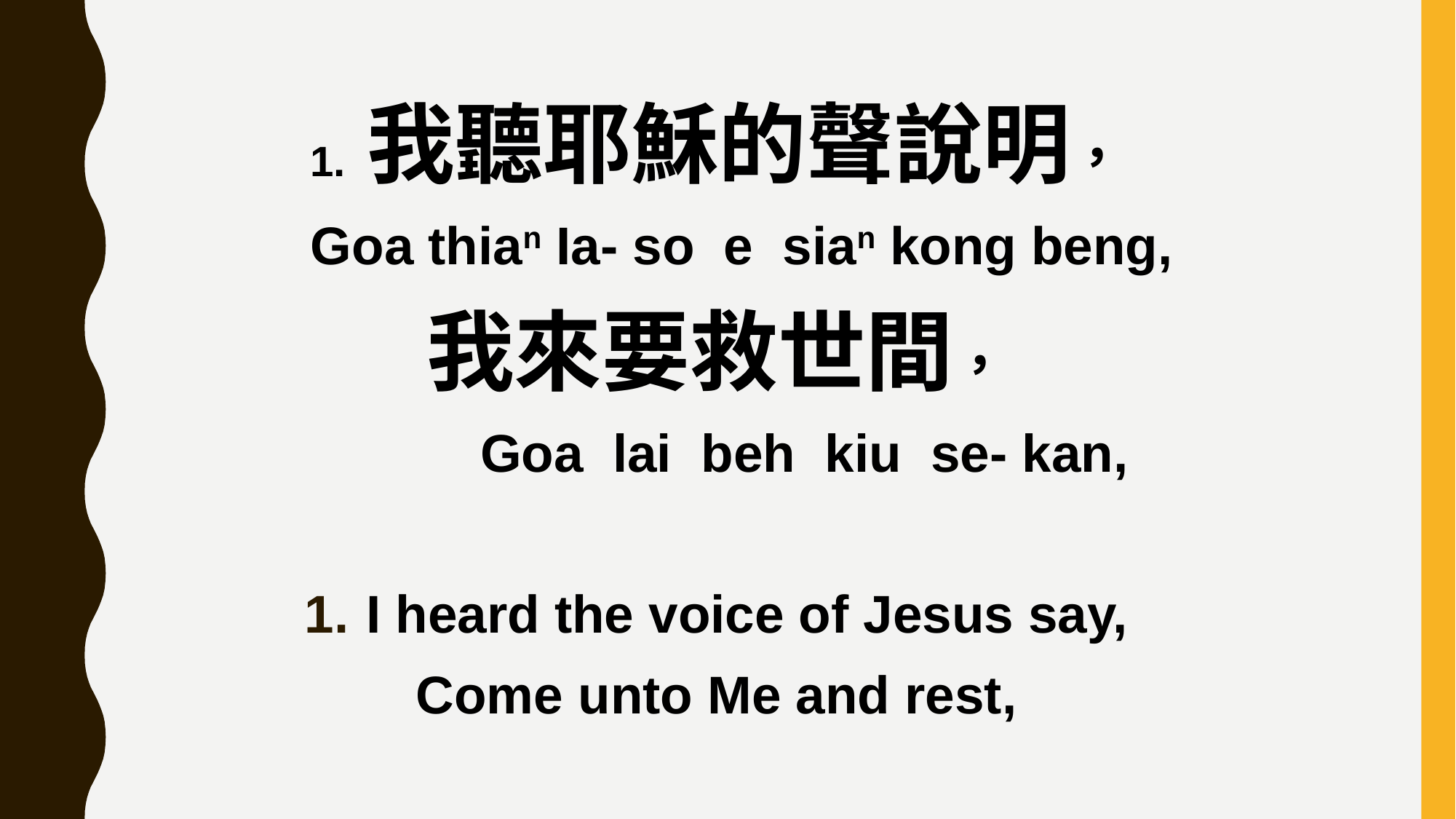

1. 我聽耶穌的聲說明，
    Goa thian Ia- so  e  sian kong beng,
我來要救世間，
                     Goa  lai  beh  kiu  se- kan,

I heard the voice of Jesus say,
Come unto Me and rest,